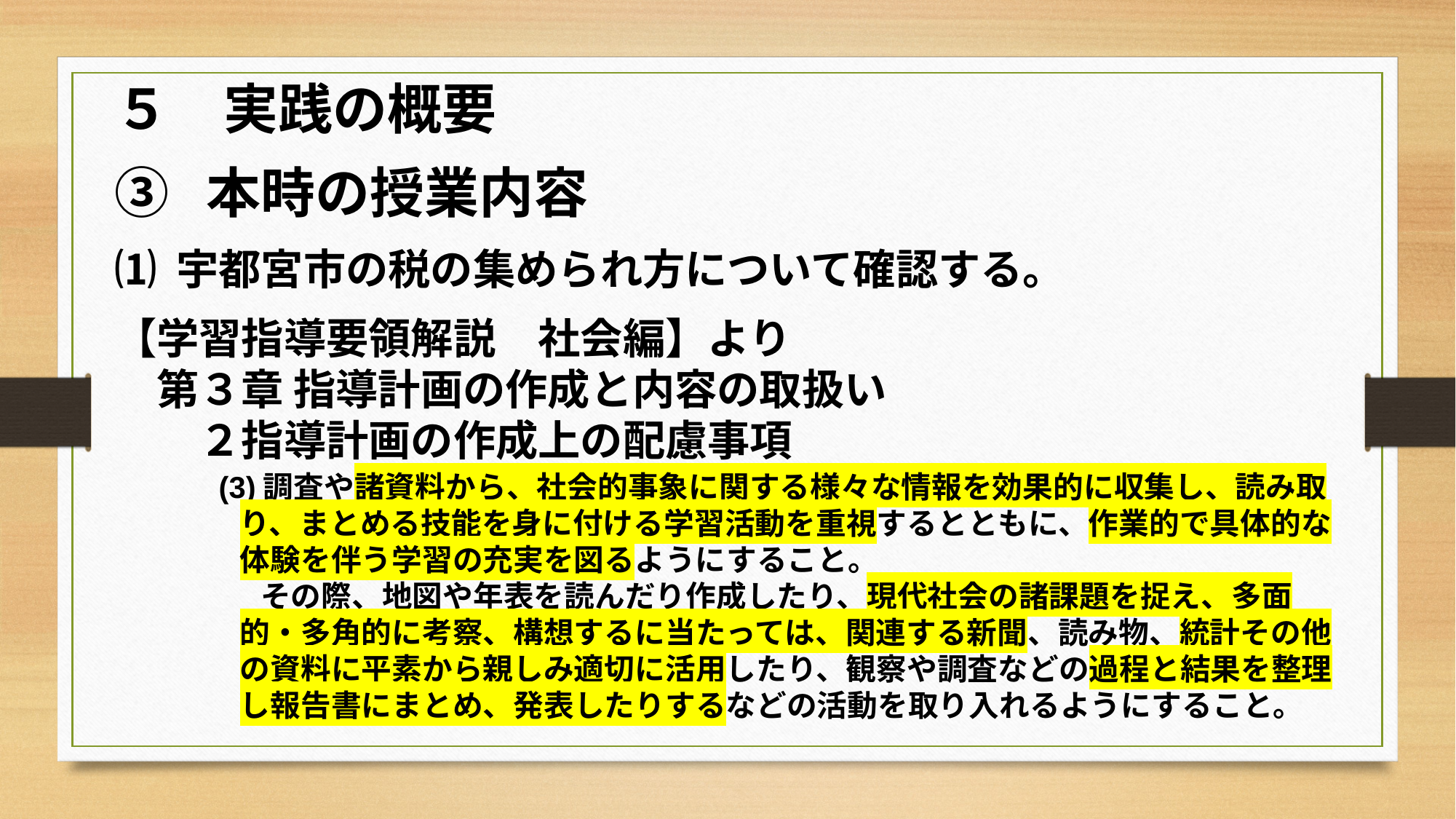

５　実践の概要

③  本時の授業内容

⑴ 宇都宮市の税の集められ方について確認する。

【学習指導要領解説　社会編】より
　第３章 指導計画の作成と内容の取扱い
　　２指導計画の作成上の配慮事項
(3)調査や諸資料から、社会的事象に関する様々な情報を効果的に収集し、読み取
  り、まとめる技能を身に付ける学習活動を重視するとともに、作業的で具体的な
  体験を伴う学習の充実を図るようにすること。
     その際、地図や年表を読んだり作成したり、現代社会の諸課題を捉え、多面
  的・多角的に考察、構想するに当たっては、関連する新聞、読み物、統計その他
  の資料に平素から親しみ適切に活用したり、観察や調査などの過程と結果を整理
  し報告書にまとめ、発表したりするなどの活動を取り入れるようにすること。